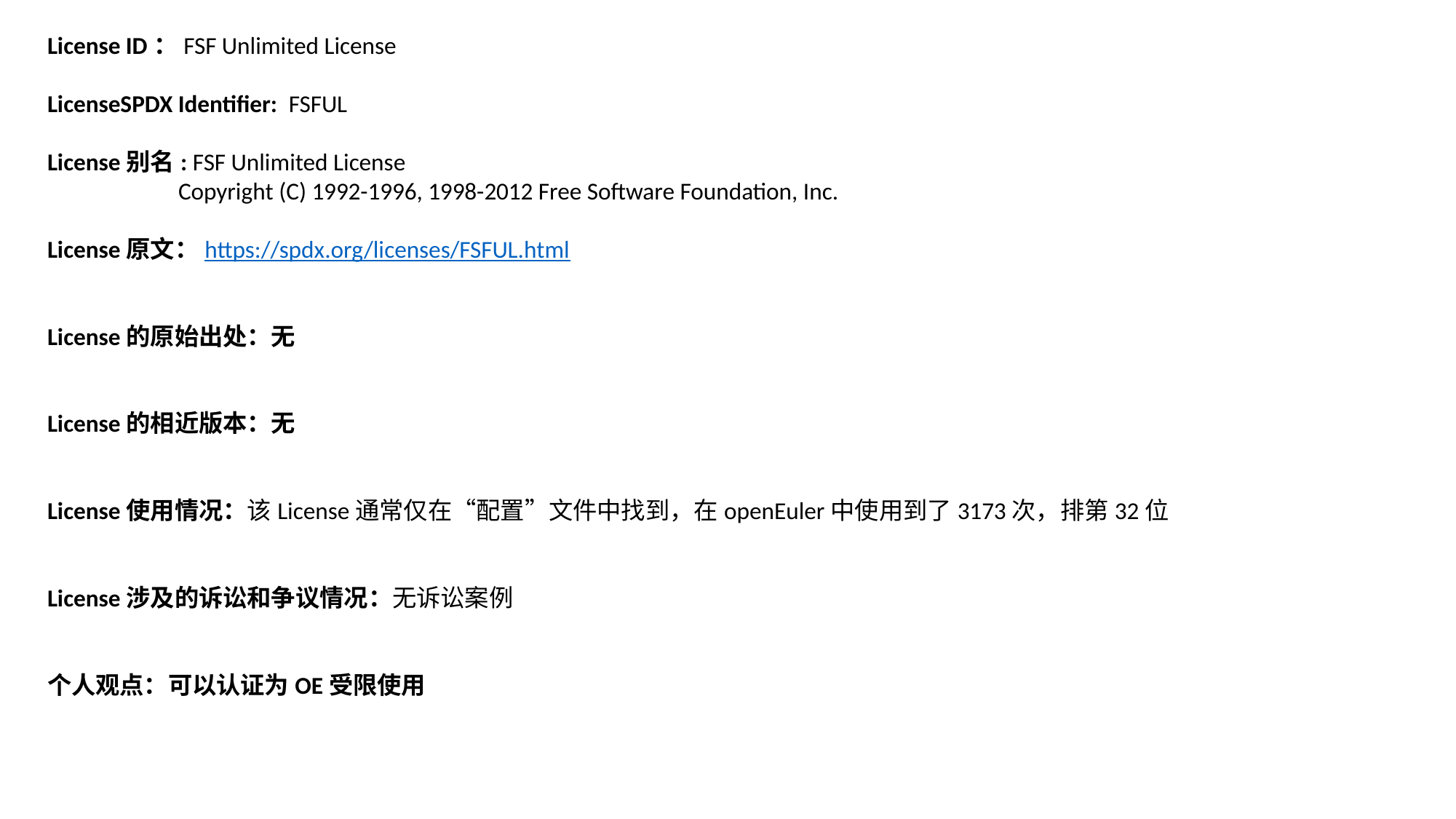

License ID：FSF Unlimited License

LicenseSPDX Identifier:  FSFUL

License别名: FSF Unlimited License
	    Copyright (C) 1992-1996, 1998-2012 Free Software Foundation, Inc.

License原文：https://spdx.org/licenses/FSFUL.html

License的原始出处：无

License的相近版本：无

License使用情况：该License通常仅在“配置”文件中找到，在openEuler中使用到了3173次，排第32位

License涉及的诉讼和争议情况：无诉讼案例

个人观点：可以认证为OE受限使用